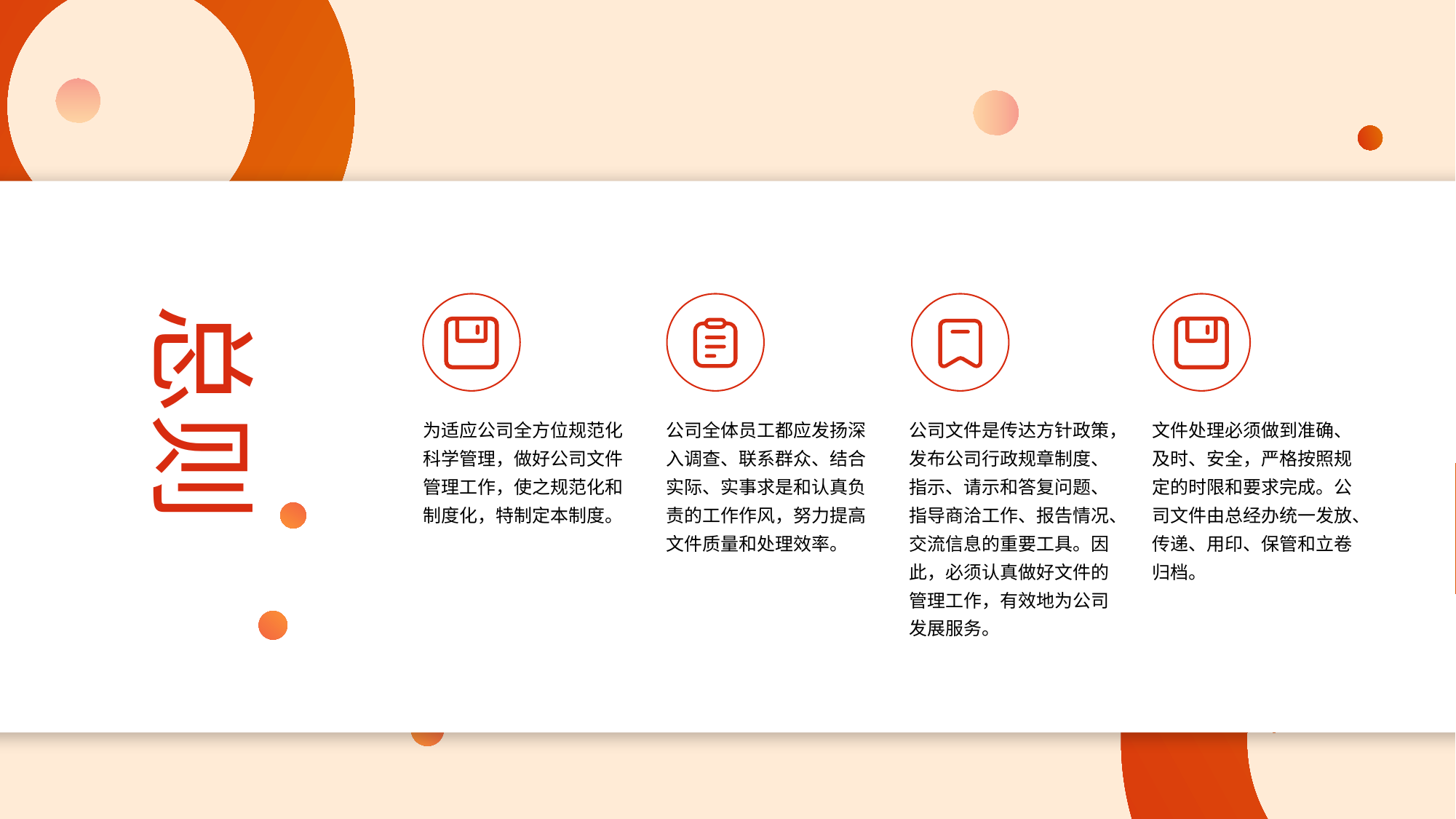

总则

为适应公司全方位规范化科学管理，做好公司文件管理工作，使之规范化和制度化，特制定本制度。
公司全体员工都应发扬深入调查、联系群众、结合实际、实事求是和认真负责的工作作风，努力提高文件质量和处理效率。
公司文件是传达方针政策，发布公司行政规章制度、指示、请示和答复问题、指导商洽工作、报告情况、交流信息的重要工具。因此，必须认真做好文件的管理工作，有效地为公司发展服务。
文件处理必须做到准确、及时、安全，严格按照规定的时限和要求完成。公司文件由总经办统一发放、传递、用印、保管和立卷归档。

文件分类
规定。发布重要的行政规章制度，采取重大的强制性行政措施，用“规定”。
通知。转发上级机关文件，批转下级文件，要求下级办理和需要共同执行的事项，用“通知”。
04
决定、决议。对重要事项或重大行动做出安排，用“决定”。经会议讨论通过并要求贯彻的事项，用“决议”。
通报。表彰先进，批评错误，传达重要信息，用“通报”。
02
03
01